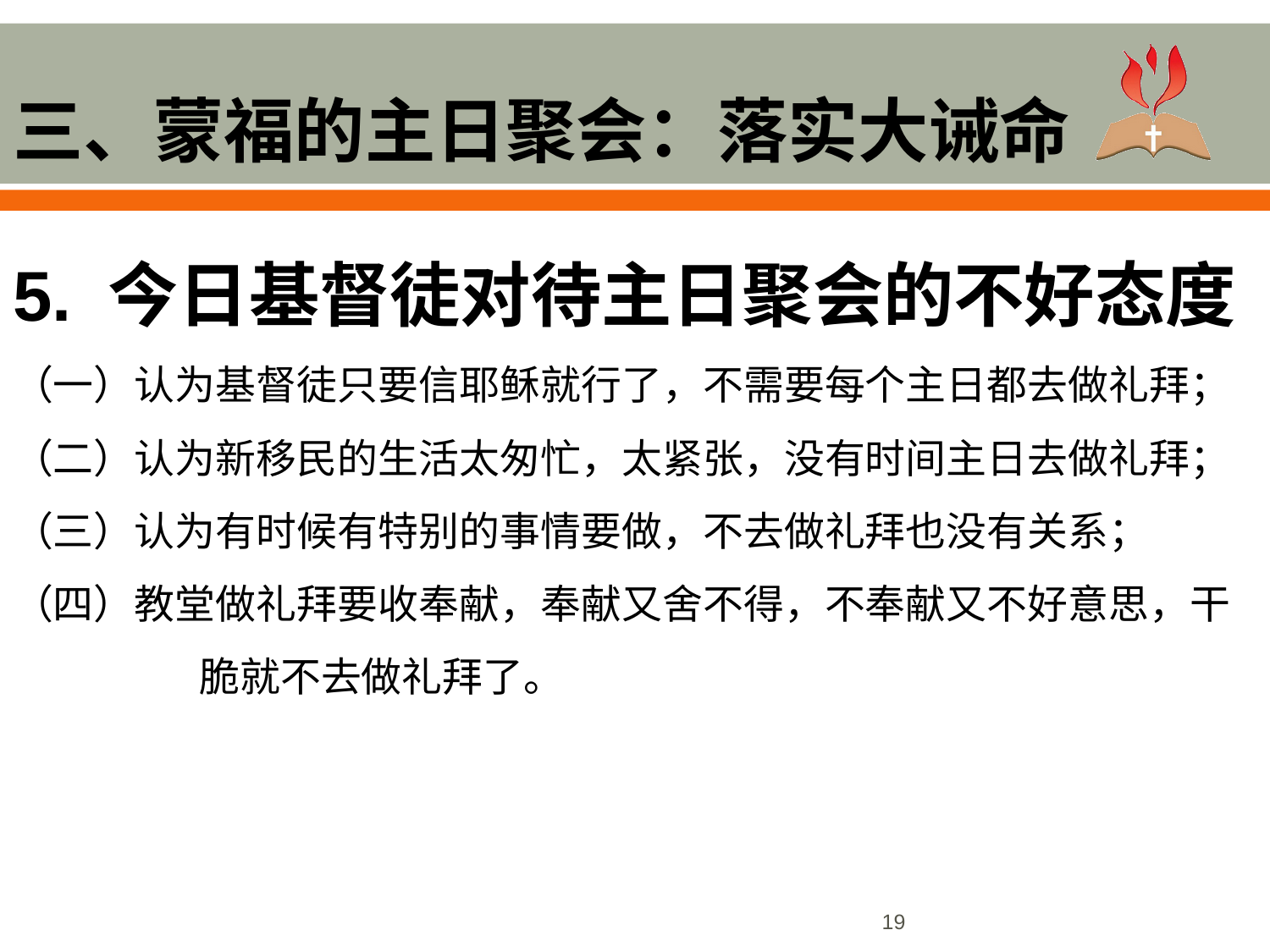

#
三、蒙福的主日聚会：落实大诫命
5. 今日基督徒对待主日聚会的不好态度
（一）认为基督徒只要信耶稣就行了，不需要每个主日都去做礼拜；
（二）认为新移民的生活太匆忙，太紧张，没有时间主日去做礼拜；
（三）认为有时候有特别的事情要做，不去做礼拜也没有关系；
（四）教堂做礼拜要收奉献，奉献又舍不得，不奉献又不好意思，干
           脆就不去做礼拜了。

19